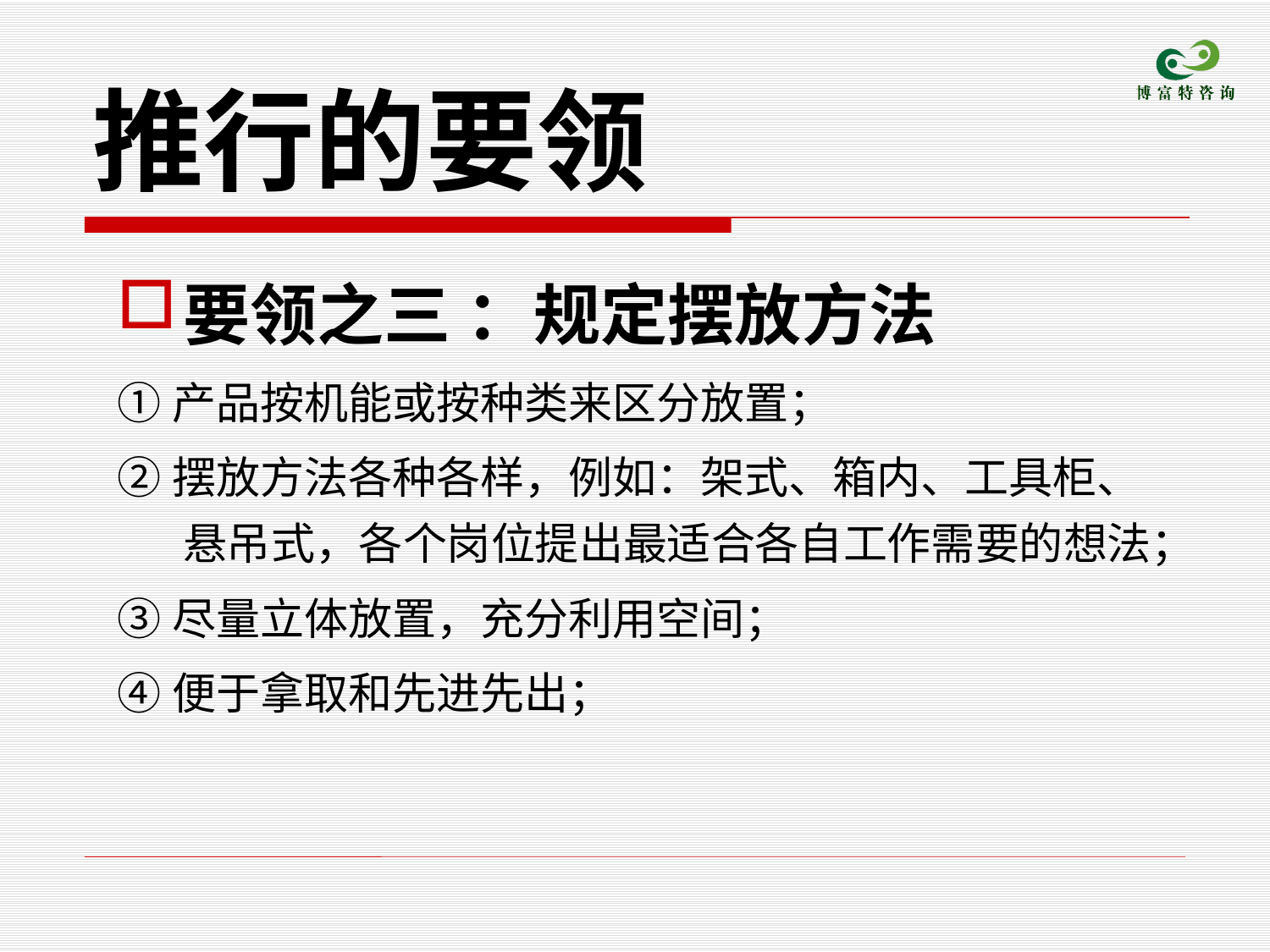

# 推行的要领
要领之三 ：规定摆放方法
①产品按机能或按种类来区分放置；
②摆放方法各种各样，例如：架式、箱内、工具柜、悬吊式，各个岗位提出最适合各自工作需要的想法；
③尽量立体放置，充分利用空间；
④便于拿取和先进先出；
141